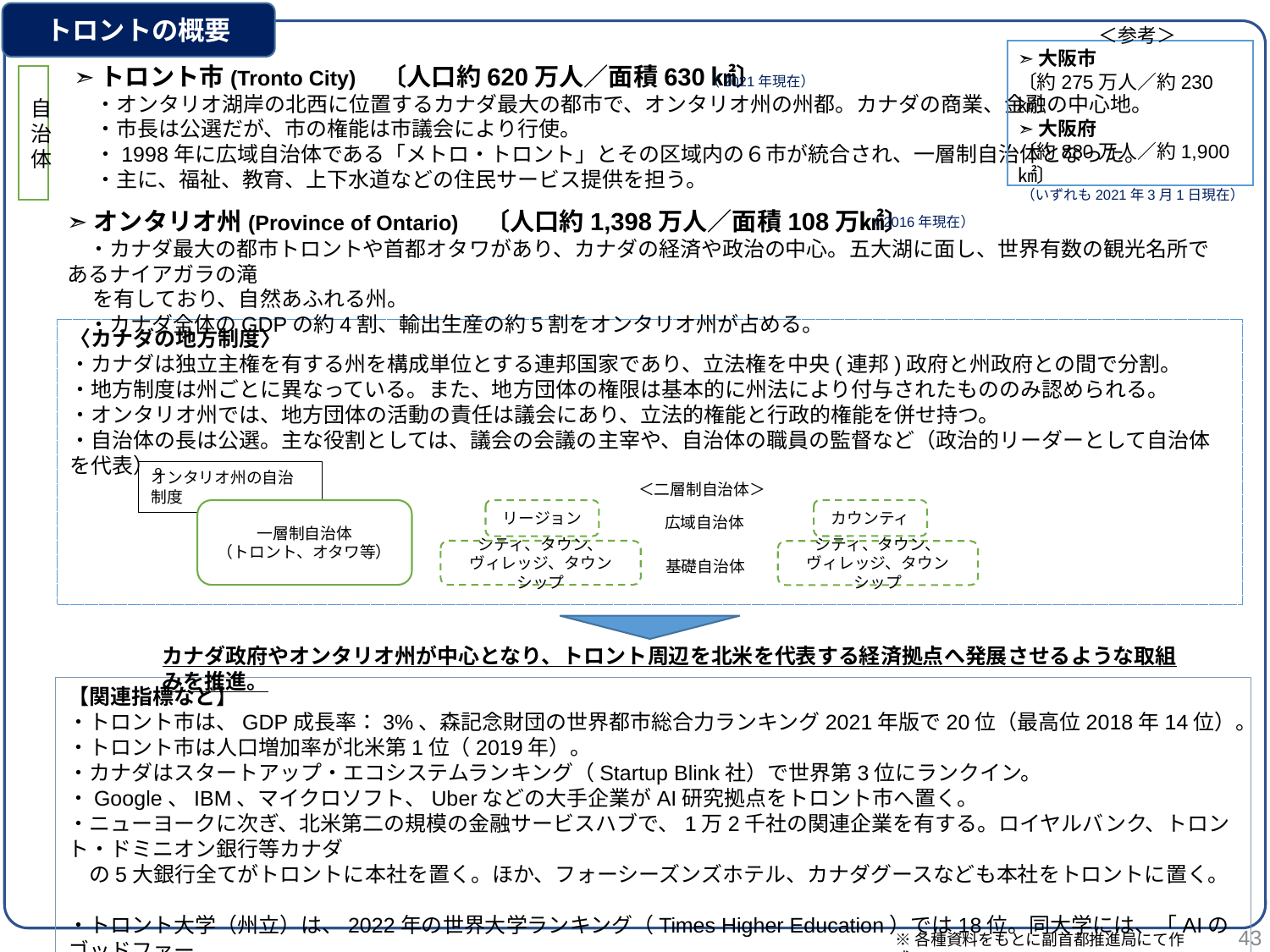

トロントの概要

 ＜参考＞
➣大阪市
〔約275万人／約230㎢〕
➣大阪府
〔約880万人／約1,900㎢〕
（いずれも2021年3月1日現在）
➣トロント市(Tronto City)　〔人口約620万人／面積630㎢〕
　・オンタリオ湖岸の北西に位置するカナダ最大の都市で、オンタリオ州の州都。カナダの商業、金融の中心地。
　・市長は公選だが、市の権能は市議会により行使。
　・1998年に広域自治体である「メトロ・トロント」とその区域内の６市が統合され、一層制自治体となった。
　・主に、福祉、教育、上下水道などの住民サービス提供を担う。
自
治
体
（2021年現在）
➣オンタリオ州(Province of Ontario)　〔人口約1,398万人／面積108万㎢〕
　・カナダ最大の都市トロントや首都オタワがあり、カナダの経済や政治の中心。五大湖に面し、世界有数の観光名所であるナイアガラの滝
　 を有しており、自然あふれる州。
　・カナダ全体のGDPの約4割、輸出生産の約5割をオンタリオ州が占める。
（2016年現在）
〈カナダの地方制度〉
・カナダは独立主権を有する州を構成単位とする連邦国家であり、立法権を中央(連邦)政府と州政府との間で分割。
・地方制度は州ごとに異なっている。また、地方団体の権限は基本的に州法により付与されたもののみ認められる。
・オンタリオ州では、地方団体の活動の責任は議会にあり、立法的権能と行政的権能を併せ持つ。
・自治体の長は公選。主な役割としては、議会の会議の主宰や、自治体の職員の監督など（政治的リーダーとして自治体を代表）。
オンタリオ州の自治制度
＜二層制自治体＞
一層制自治体
（トロント、オタワ等）
カウンティ
リージョン
広域自治体
シティ、タウン、
ヴィレッジ、タウンシップ
シティ、タウン、
ヴィレッジ、タウンシップ
基礎自治体

カナダ政府やオンタリオ州が中心となり、トロント周辺を北米を代表する経済拠点へ発展させるような取組みを推進。
【関連指標など】
・トロント市は、GDP成長率：3%、森記念財団の世界都市総合力ランキング2021年版で20位（最高位2018年14位）。
・トロント市は人口増加率が北米第1位（2019年）。
・カナダはスタートアップ・エコシステムランキング（Startup Blink社）で世界第3位にランクイン。
・Google、IBM、マイクロソフト、Uberなどの大手企業がAI研究拠点をトロント市へ置く。
・ニューヨークに次ぎ、北米第二の規模の金融サービスハブで、1万2千社の関連企業を有する。ロイヤルバンク、トロント・ドミニオン銀行等カナダ
　の5大銀行全てがトロントに本社を置く。ほか、フォーシーズンズホテル、カナダグースなども本社をトロントに置く。
・トロント大学（州立）は、2022年の世界大学ランキング（Times Higher Education）では18位。同大学には、「AIのゴッドファー
 ザー」と呼ばれるジェフリー・ヒントン博士が所属。10名のノーベル賞受賞者を輩出。
43
※各種資料をもとに副首都推進局にて作成